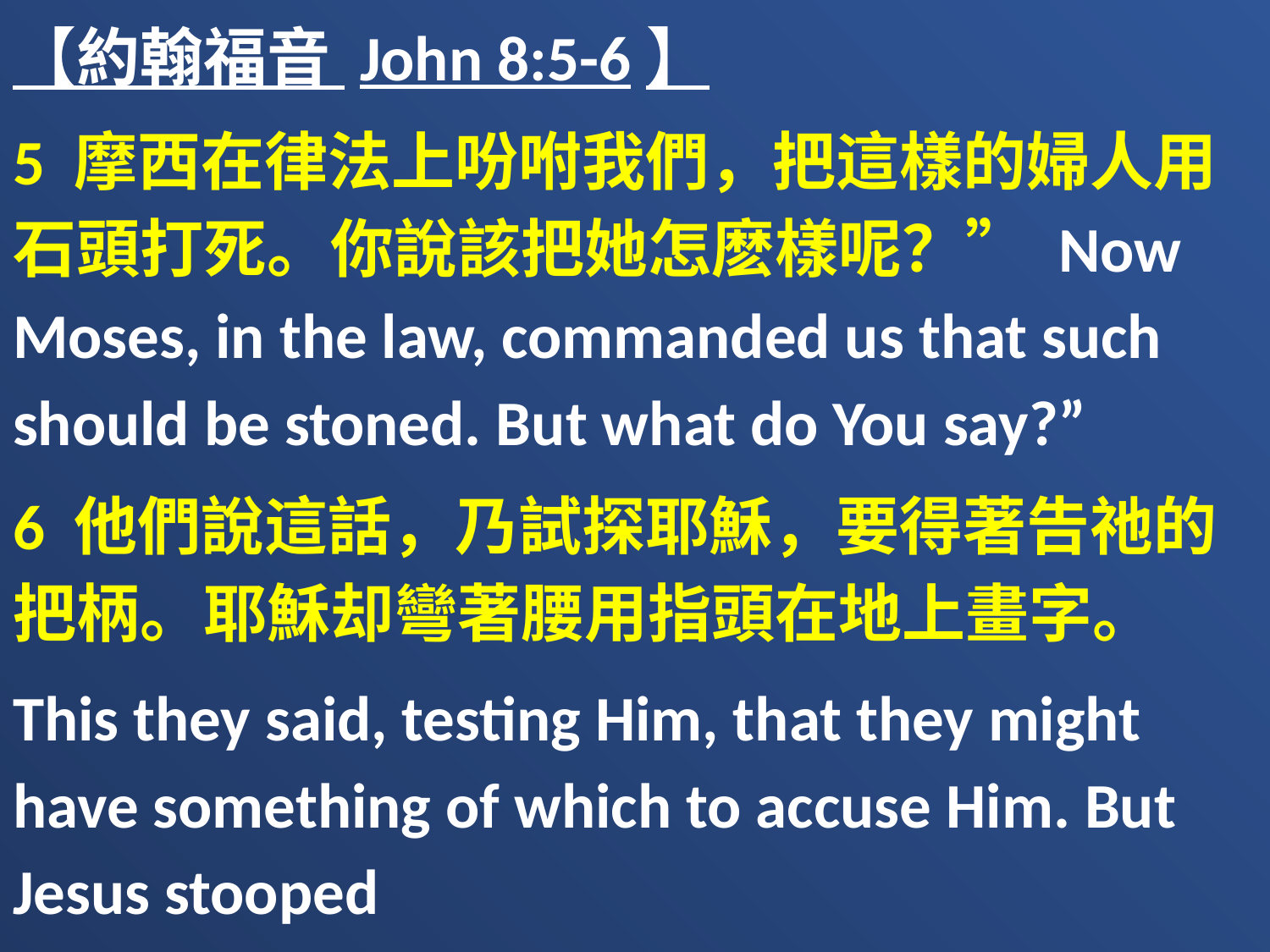

【約翰福音 John 8:5-6】
5 摩西在律法上吩咐我們，把這樣的婦人用石頭打死。你說該把她怎麽樣呢？” Now Moses, in the law, commanded us that such should be stoned. But what do You say?”
6 他們說這話，乃試探耶穌，要得著告祂的把柄。耶穌却彎著腰用指頭在地上畫字。
This they said, testing Him, that they might have something of which to accuse Him. But Jesus stooped